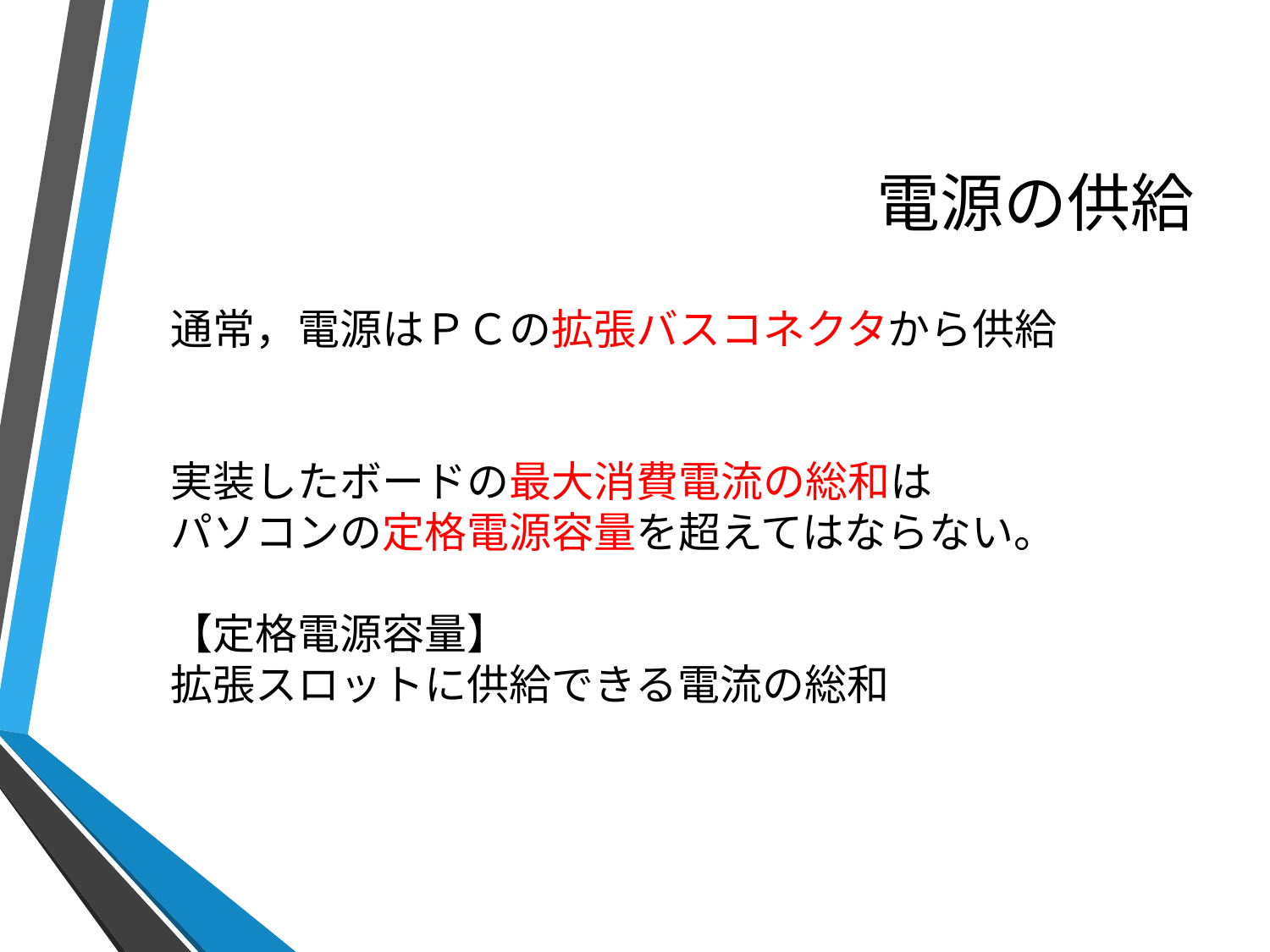

# 電源の供給
通常，電源はＰＣの拡張バスコネクタから供給

実装したボードの最大消費電流の総和は
パソコンの定格電源容量を超えてはならない。

【定格電源容量】
拡張スロットに供給できる電流の総和